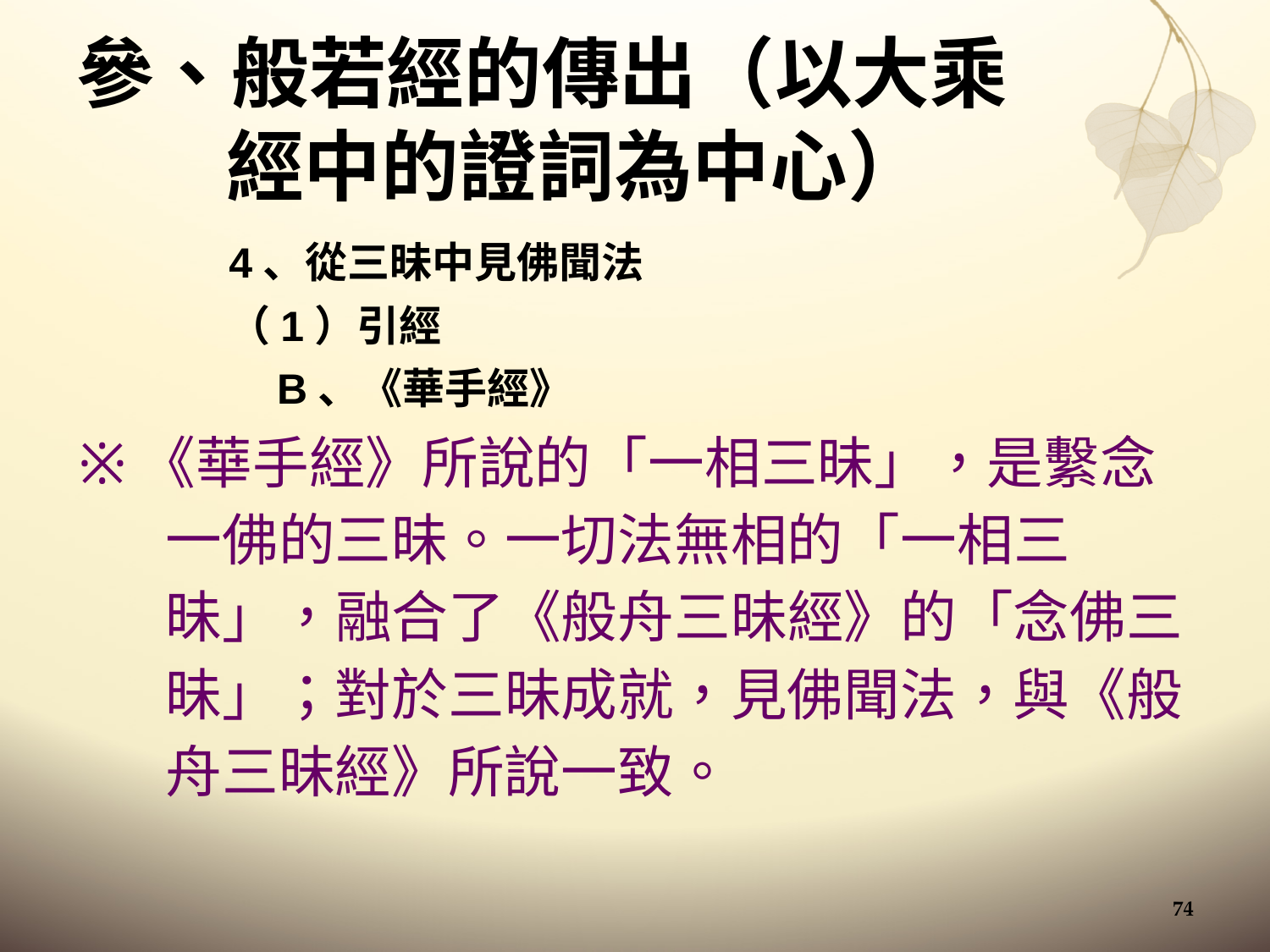

# 參、般若經的傳出（以大乘經中的證詞為中心）
4、從三昧中見佛聞法
（1）引經
B、《華手經》
※《華手經》所說的「一相三昧」，是繫念一佛的三昧。一切法無相的「一相三昧」，融合了《般舟三昧經》的「念佛三昧」；對於三昧成就，見佛聞法，與《般舟三昧經》所說一致。
74